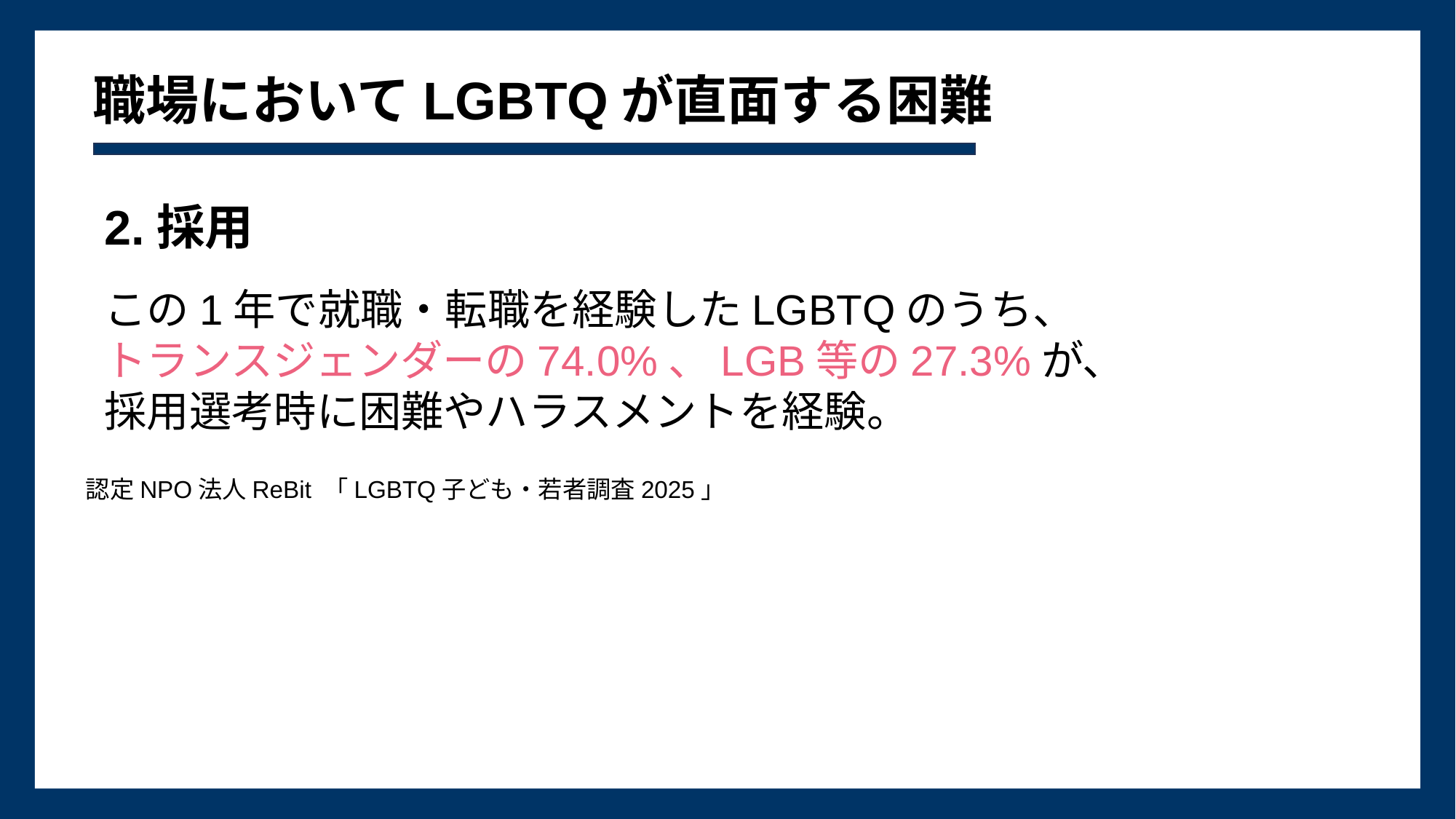

# 職場においてLGBTQが直面する困難

2.採用
この1年で就職・転職を経験したLGBTQのうち、
トランスジェンダーの74.0%、LGB等の27.3%が、
採用選考時に困難やハラスメントを経験。
認定NPO法人ReBit 「LGBTQ子ども・若者調査2025」